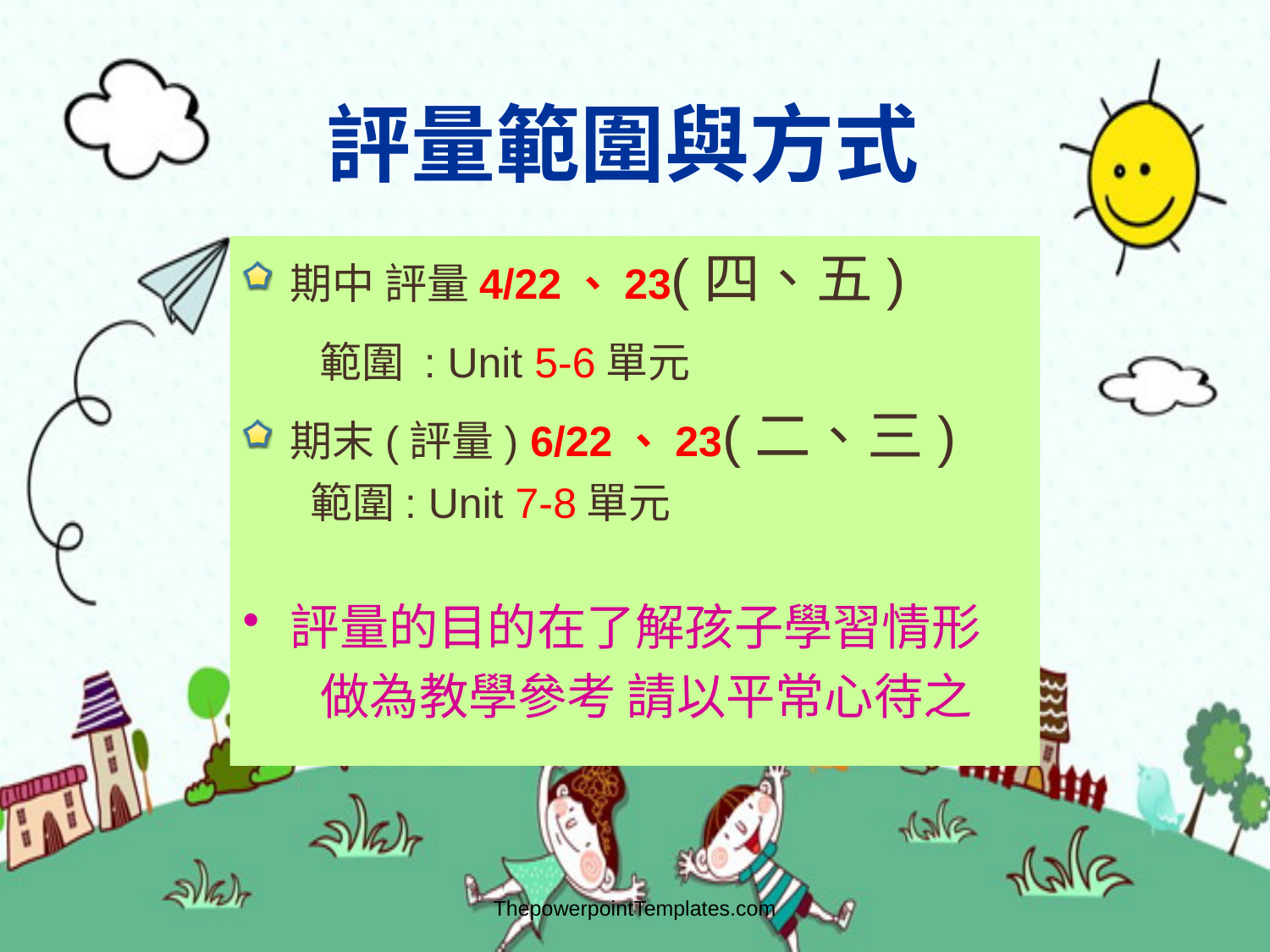

# 評量範圍與方式
期中 評量4/22、23(四、五)
     範圍 : Unit 5-6單元
期末(評量) 6/22、23(二、三)
      範圍: Unit 7-8單元

評量的目的在了解孩子學習情形
      做為教學參考 請以平常心待之
ThepowerpointTemplates.com